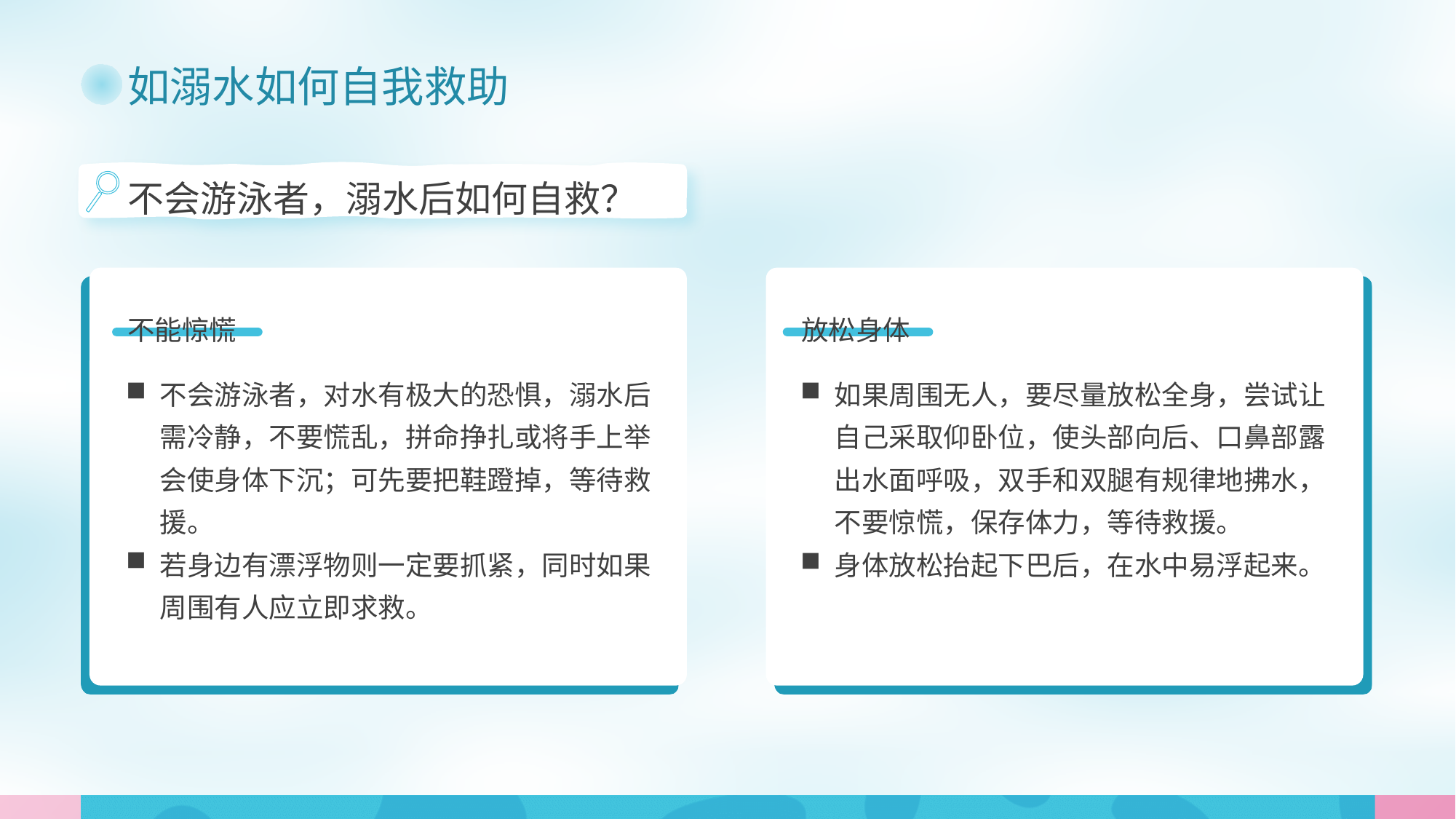

如溺水如何自我救助
不会游泳者，溺水后如何自救？

不能惊慌
放松身体

不会游泳者，对水有极大的恐惧，溺水后需冷静，不要慌乱，拼命挣扎或将手上举会使身体下沉；可先要把鞋蹬掉，等待救援。
若身边有漂浮物则一定要抓紧，同时如果周围有人应立即求救。
如果周围无人，要尽量放松全身，尝试让自己采取仰卧位，使头部向后、口鼻部露出水面呼吸，双手和双腿有规律地拂水，不要惊慌，保存体力，等待救援。
身体放松抬起下巴后，在水中易浮起来。